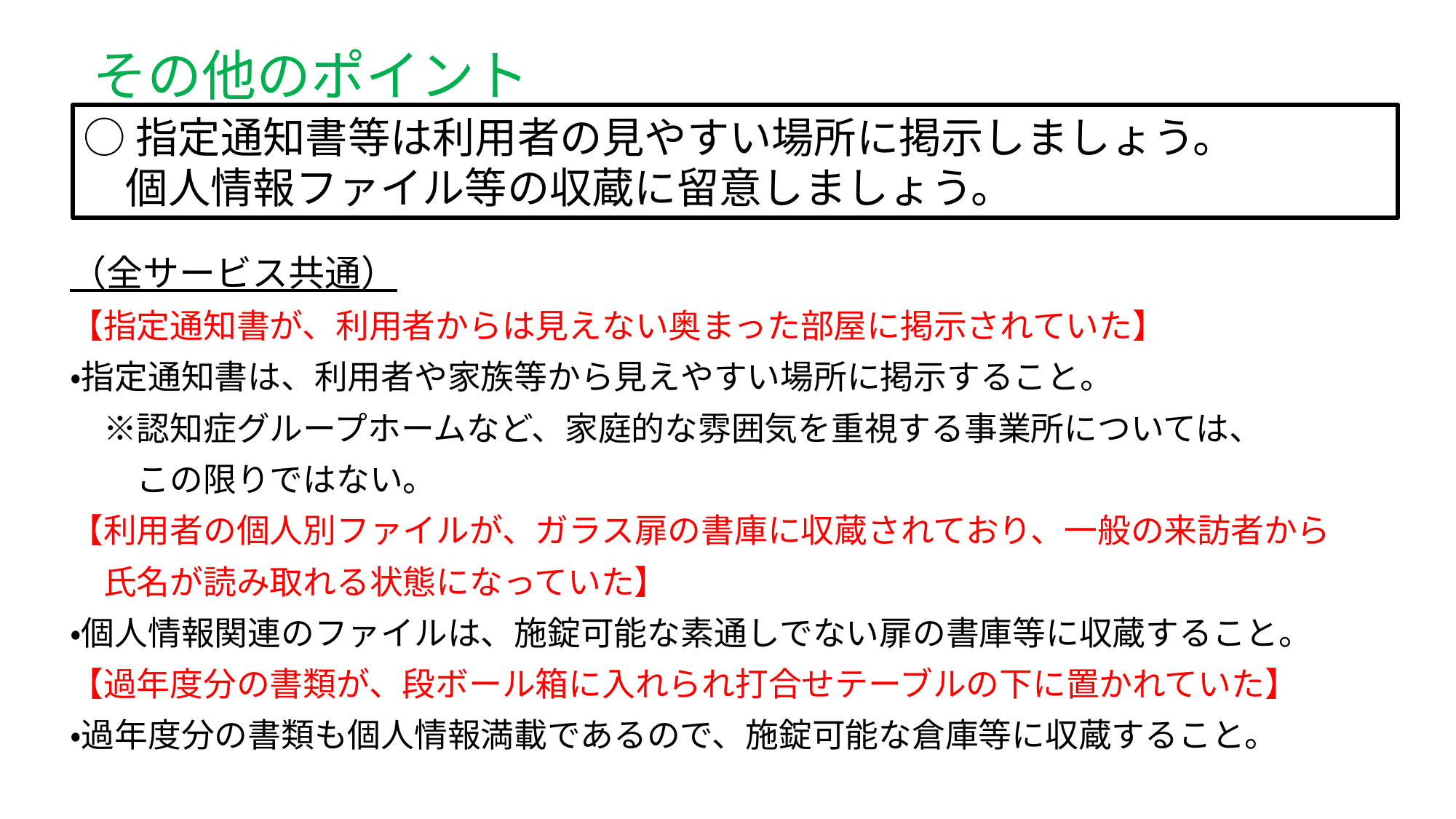

# その他のポイント
○指定通知書等は利用者の見やすい場所に掲示しましょう。
　個人情報ファイル等の収蔵に留意しましょう。
（全サービス共通）
【指定通知書が、利用者からは見えない奥まった部屋に掲示されていた】
・指定通知書は、利用者や家族等から見えやすい場所に掲示すること。
　※認知症グループホームなど、家庭的な雰囲気を重視する事業所については、
　　この限りではない。
【利用者の個人別ファイルが、ガラス扉の書庫に収蔵されており、一般の来訪者から
　氏名が読み取れる状態になっていた】
・個人情報関連のファイルは、施錠可能な素通しでない扉の書庫等に収蔵すること。
【過年度分の書類が、段ボール箱に入れられ打合せテーブルの下に置かれていた】
・過年度分の書類も個人情報満載であるので、施錠可能な倉庫等に収蔵すること。